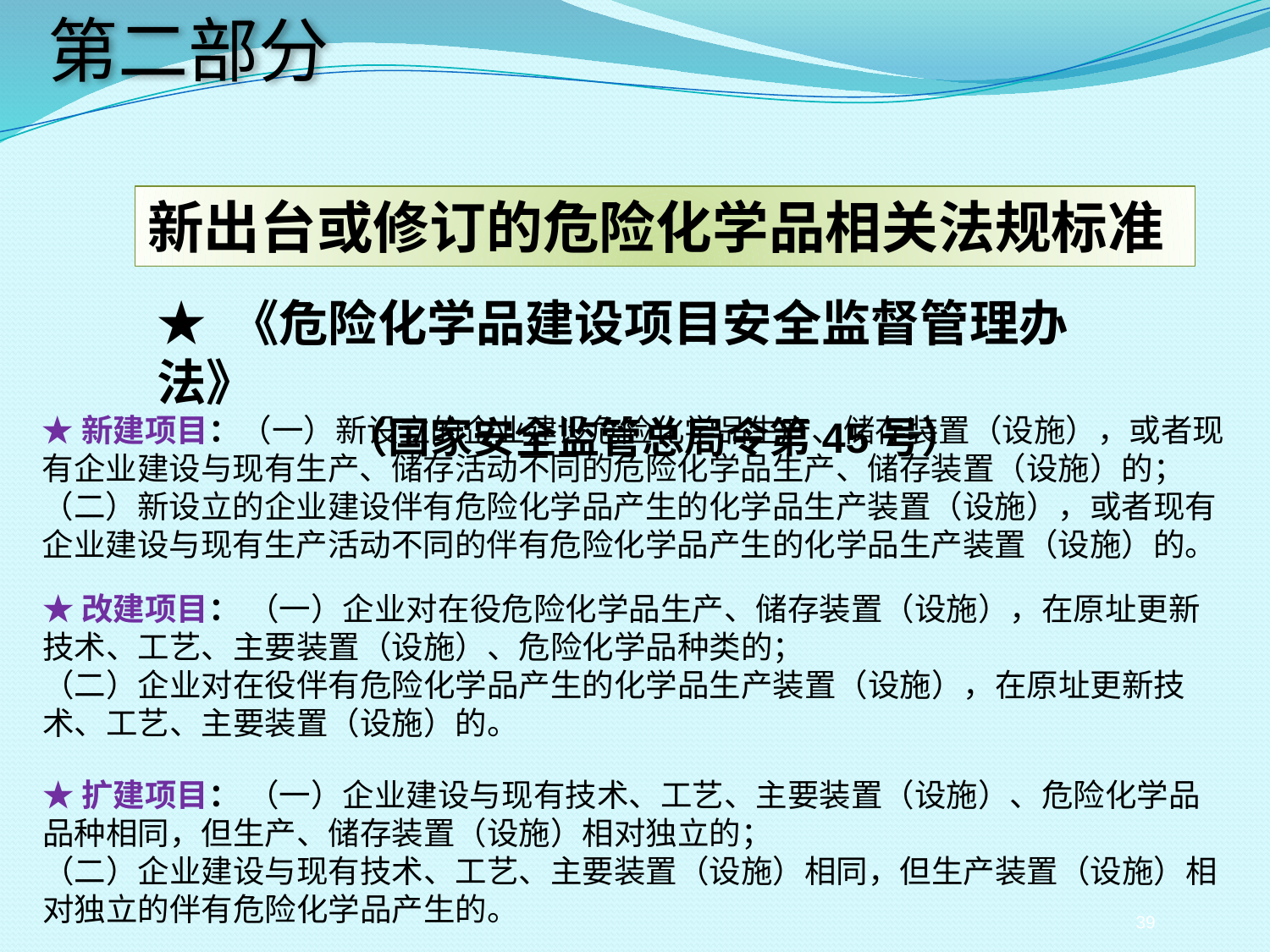

第二部分
新出台或修订的危险化学品相关法规标准
★ 《危险化学品建设项目安全监督管理办法》
（国家安全监管总局令第45号）
★新建项目：（一）新设立的企业建设危险化学品生产、储存装置（设施），或者现有企业建设与现有生产、储存活动不同的危险化学品生产、储存装置（设施）的；
（二）新设立的企业建设伴有危险化学品产生的化学品生产装置（设施），或者现有企业建设与现有生产活动不同的伴有危险化学品产生的化学品生产装置（设施）的。
★改建项目： （一）企业对在役危险化学品生产、储存装置（设施），在原址更新技术、工艺、主要装置（设施）、危险化学品种类的；
（二）企业对在役伴有危险化学品产生的化学品生产装置（设施），在原址更新技术、工艺、主要装置（设施）的。
★扩建项目： （一）企业建设与现有技术、工艺、主要装置（设施）、危险化学品品种相同，但生产、储存装置（设施）相对独立的；
（二）企业建设与现有技术、工艺、主要装置（设施）相同，但生产装置（设施）相对独立的伴有危险化学品产生的。
39